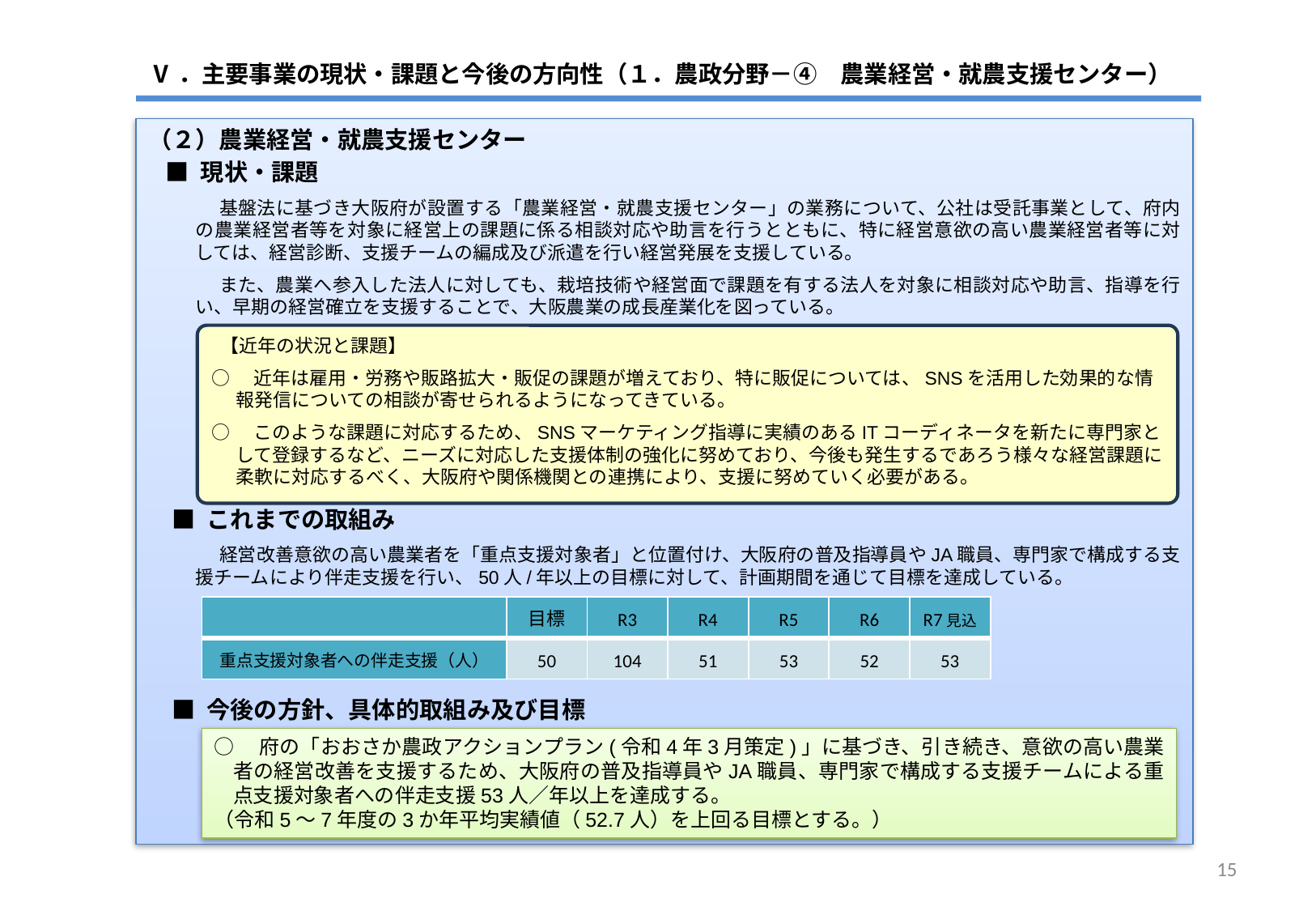

Ⅴ．主要事業の現状・課題と今後の方向性（１．農政分野－④　農業経営・就農支援センター）

（２）農業経営・就農支援センター
■ 現状・課題
基盤法に基づき大阪府が設置する「農業経営・就農支援センター」の業務について、公社は受託事業として、府内の農業経営者等を対象に経営上の課題に係る相談対応や助言を行うとともに、特に経営意欲の高い農業経営者等に対しては、経営診断、支援チームの編成及び派遣を行い経営発展を支援している。
また、農業へ参入した法人に対しても、栽培技術や経営面で課題を有する法人を対象に相談対応や助言、指導を行い、早期の経営確立を支援することで、大阪農業の成長産業化を図っている。

■ これまでの取組み
経営改善意欲の高い農業者を「重点支援対象者」と位置付け、大阪府の普及指導員やJA職員、専門家で構成する支援チームにより伴走支援を行い、50人/年以上の目標に対して、計画期間を通じて目標を達成している。

■ 今後の方針、具体的取組み及び目標

 【近年の状況と課題】
○　近年は雇用・労務や販路拡大・販促の課題が増えており、特に販促については、SNSを活用した効果的な情報発信についての相談が寄せられるようになってきている。
○　このような課題に対応するため、SNSマーケティング指導に実績のあるITコーディネータを新たに専門家として登録するなど、ニーズに対応した支援体制の強化に努めており、今後も発生するであろう様々な経営課題に柔軟に対応するべく、大阪府や関係機関との連携により、支援に努めていく必要がある。
|  | 目標 | R3 | R4 | R5 | R6 | R7見込 |
| --- | --- | --- | --- | --- | --- | --- |
| 重点支援対象者への伴走支援（人） | 50 | 104 | 51 | 53 | 52 | 53 |
○　府の「おおさか農政アクションプラン(令和4年3月策定)」に基づき、引き続き、意欲の高い農業者の経営改善を支援するため、大阪府の普及指導員やJA職員、専門家で構成する支援チームによる重点支援対象者への伴走支援53人／年以上を達成する。
（令和5～7年度の3か年平均実績値（52.7人）を上回る目標とする。）

15